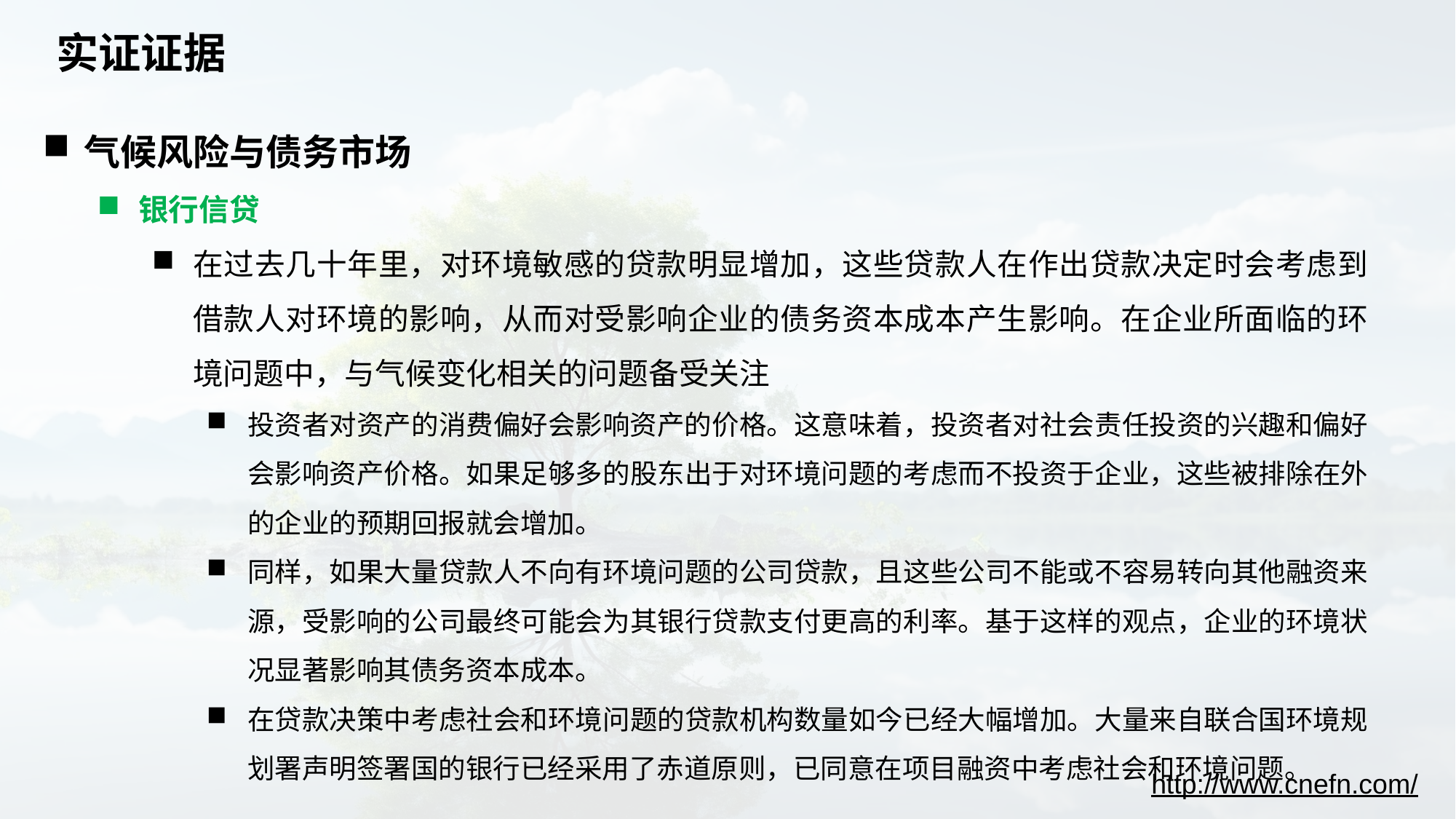

# 实证证据
气候风险与债务市场
银行信贷
在过去几十年里，对环境敏感的贷款明显增加，这些贷款人在作出贷款决定时会考虑到借款人对环境的影响，从而对受影响企业的债务资本成本产生影响。在企业所面临的环境问题中，与气候变化相关的问题备受关注
投资者对资产的消费偏好会影响资产的价格。这意味着，投资者对社会责任投资的兴趣和偏好会影响资产价格。如果足够多的股东出于对环境问题的考虑而不投资于企业，这些被排除在外的企业的预期回报就会增加。
同样，如果大量贷款人不向有环境问题的公司贷款，且这些公司不能或不容易转向其他融资来源，受影响的公司最终可能会为其银行贷款支付更高的利率。基于这样的观点，企业的环境状况显著影响其债务资本成本。
在贷款决策中考虑社会和环境问题的贷款机构数量如今已经大幅增加。大量来自联合国环境规划署声明签署国的银行已经采用了赤道原则，已同意在项目融资中考虑社会和环境问题。